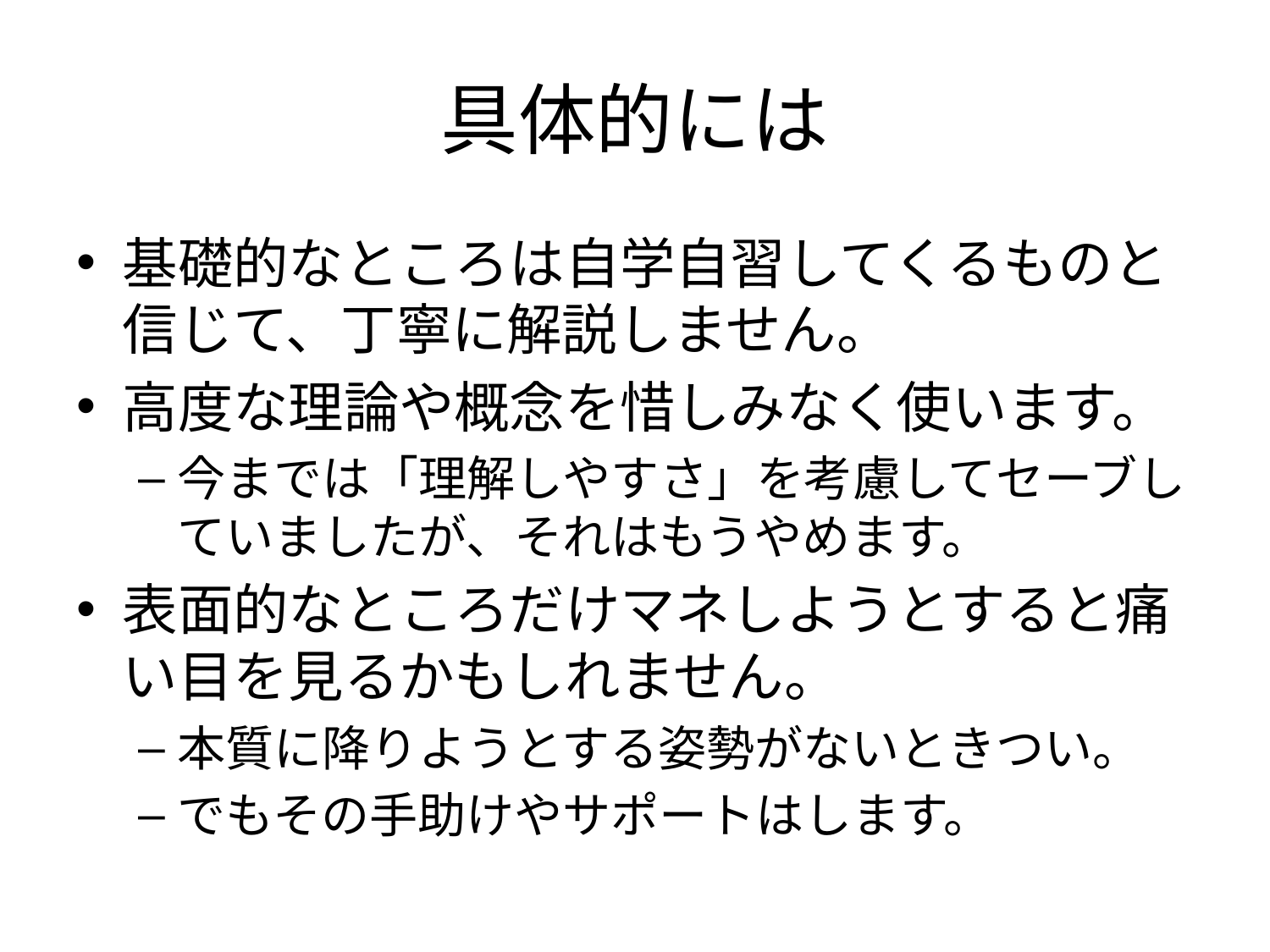

# 具体的には
基礎的なところは自学自習してくるものと信じて、丁寧に解説しません。
高度な理論や概念を惜しみなく使います。
今までは「理解しやすさ」を考慮してセーブしていましたが、それはもうやめます。
表面的なところだけマネしようとすると痛い目を見るかもしれません。
本質に降りようとする姿勢がないときつい。
でもその手助けやサポートはします。